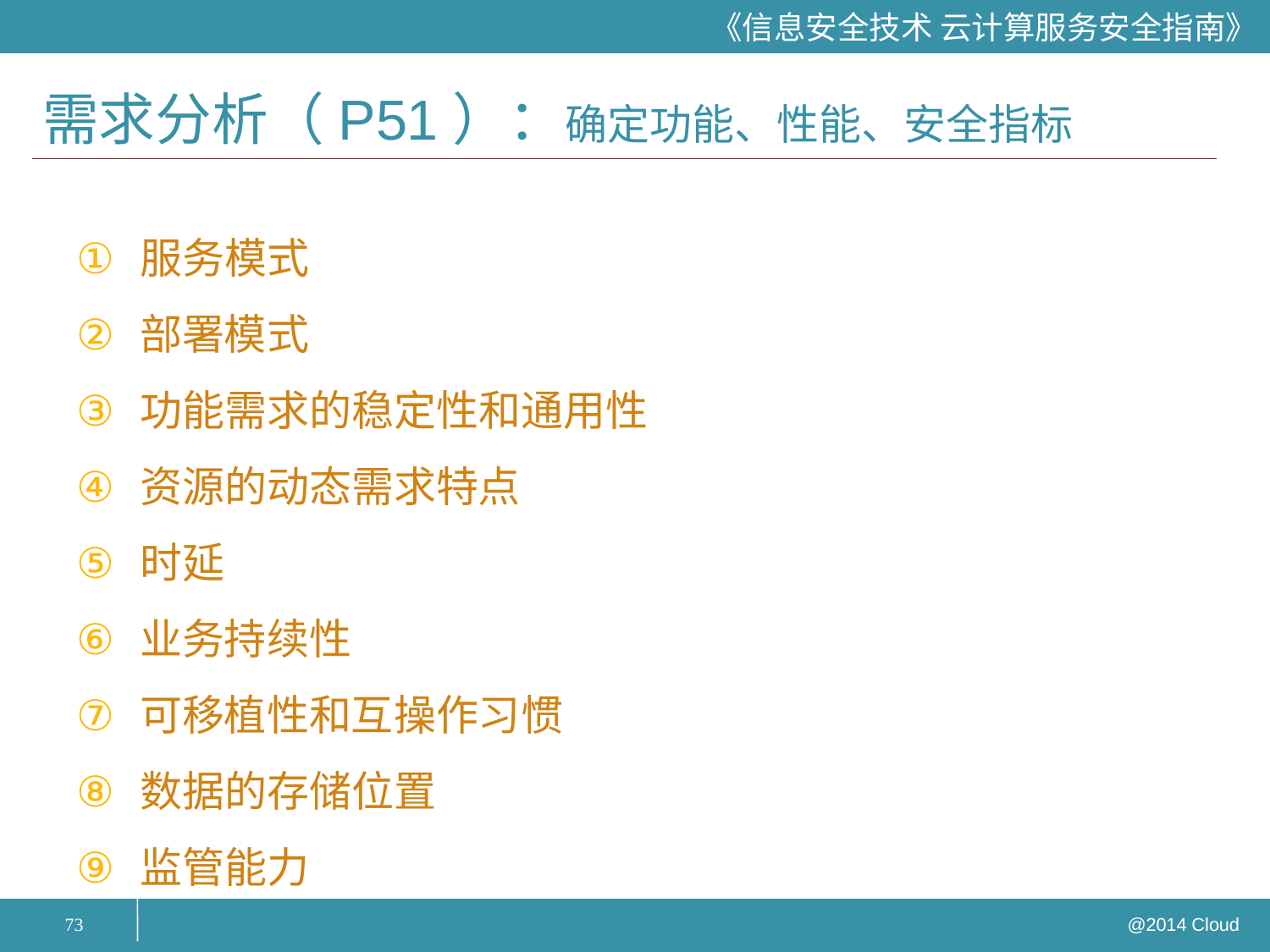

# 需求分析（P51）：确定功能、性能、安全指标
服务模式
部署模式
功能需求的稳定性和通用性
资源的动态需求特点
时延
业务持续性
可移植性和互操作习惯
数据的存储位置
监管能力

73